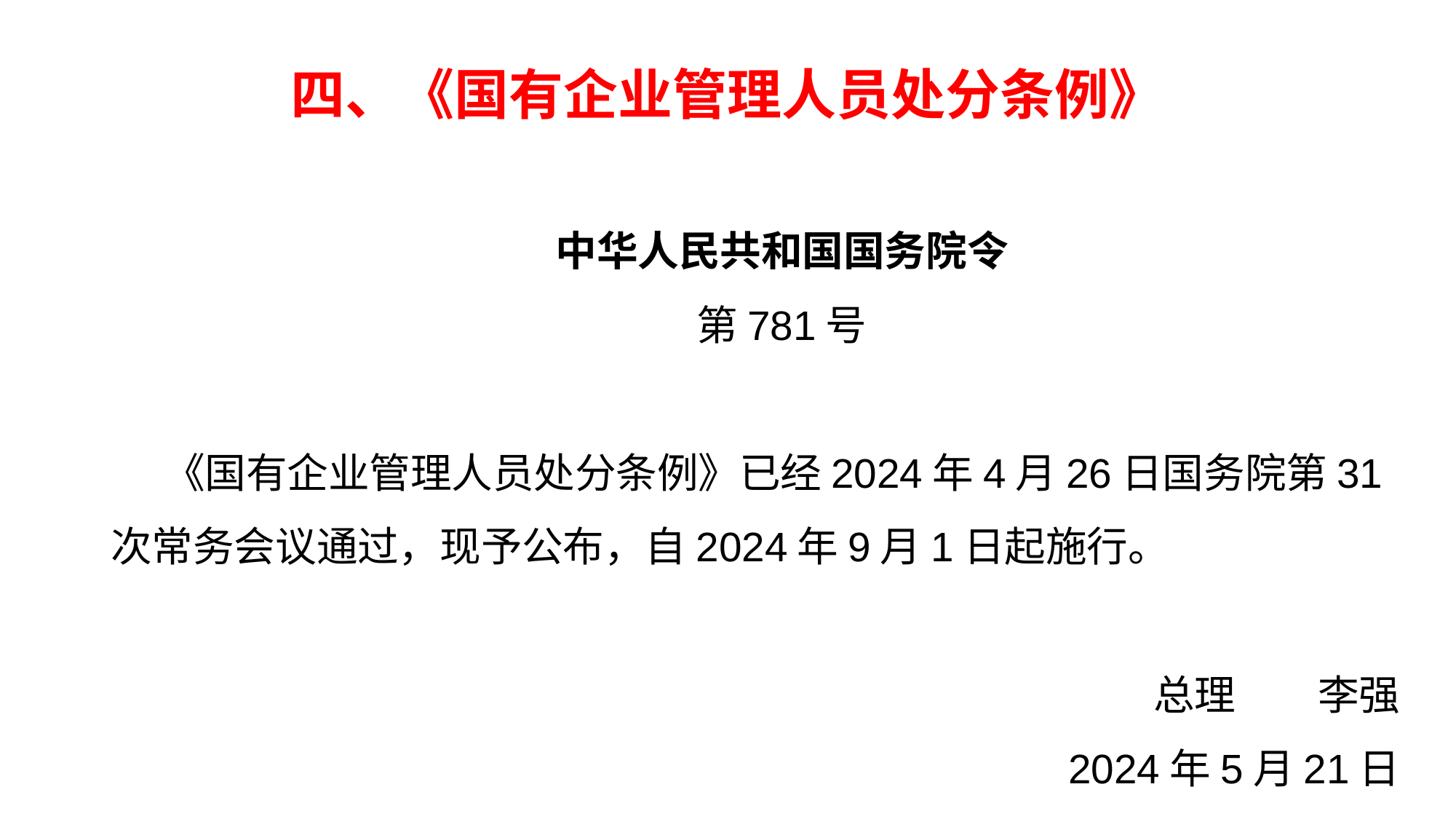

# 四、《国有企业管理人员处分条例》
中华人民共和国国务院令
第781号

《国有企业管理人员处分条例》已经2024年4月26日国务院第31次常务会议通过，现予公布，自2024年9月1日起施行。

总理　　李强
2024年5月21日